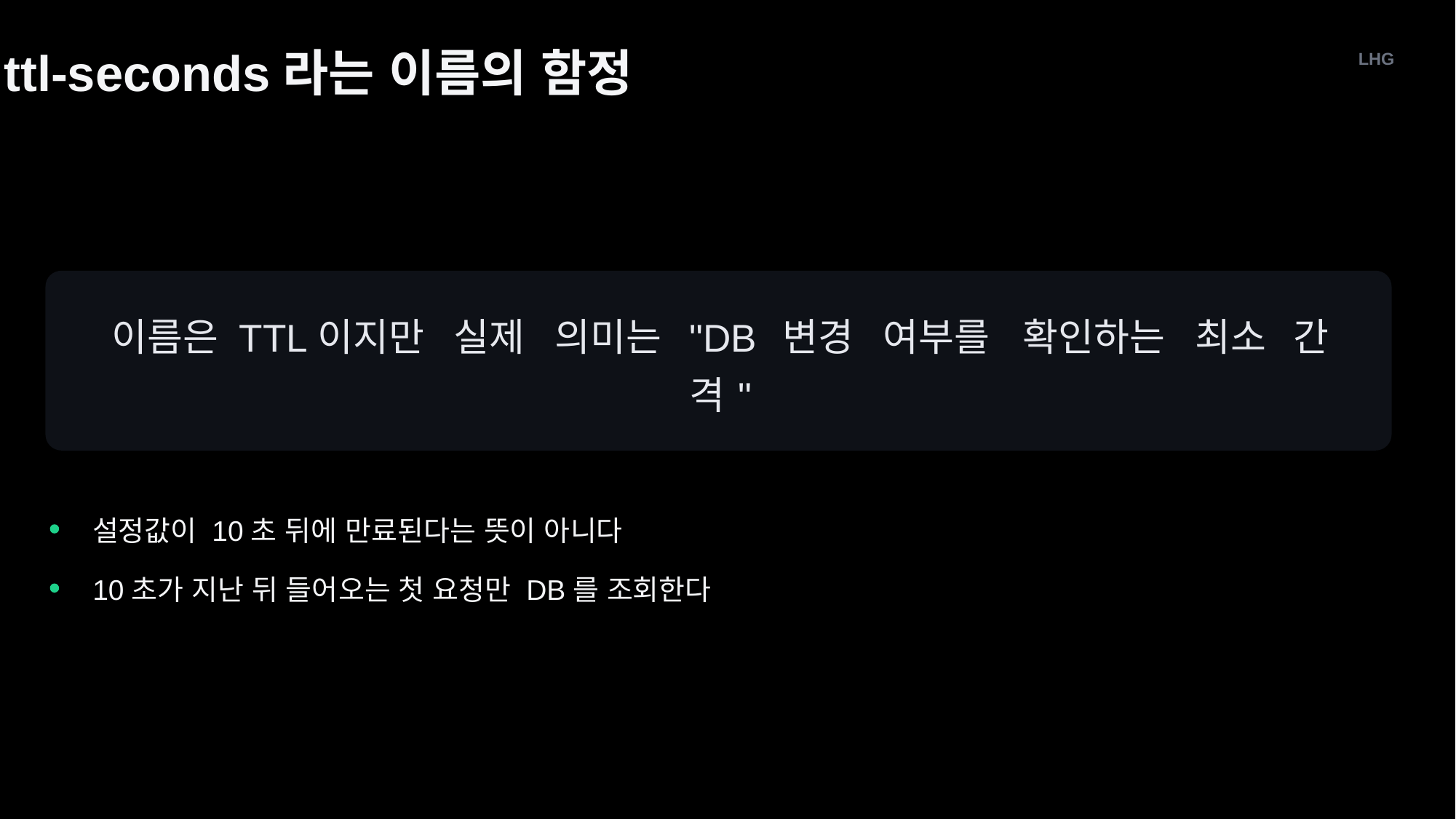

ttl-seconds라는 이름의 함정
LHG

이름은
이지만
실제
의미는
변경
여부를
확인하는
최소
간
 TTL

 "DB

격
"
설정값이 10초 뒤에 만료된다는 뜻이 아니다

10초가 지난 뒤 들어오는 첫 요청만 DB를 조회한다